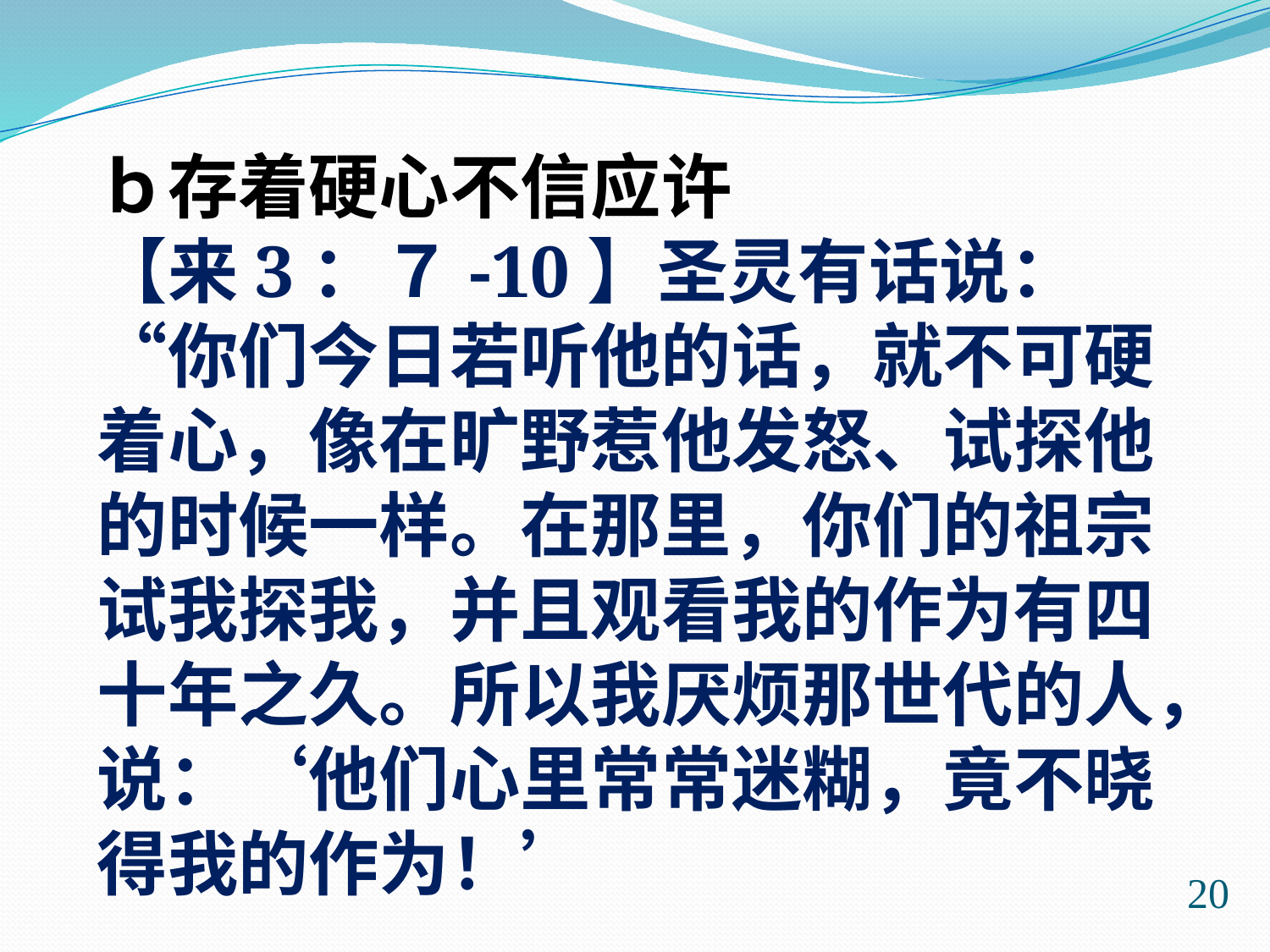

ｂ存着硬心不信应许
【来3：７-10】圣灵有话说：“你们今日若听他的话，就不可硬着心，像在旷野惹他发怒、试探他的时候一样。在那里，你们的祖宗试我探我，并且观看我的作为有四十年之久。所以我厌烦那世代的人，说：‘他们心里常常迷糊，竟不晓得我的作为！’

20